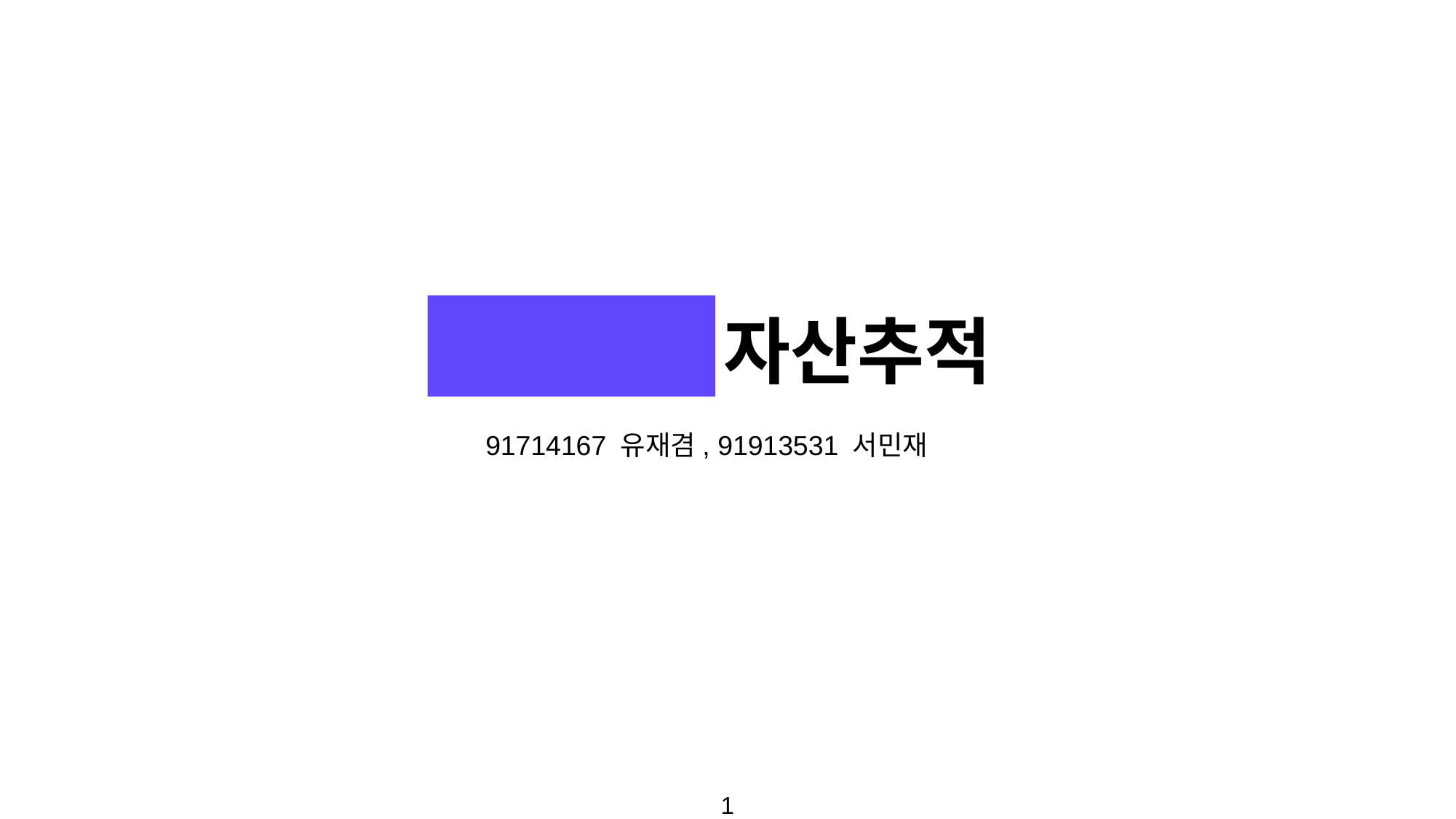

가상화폐 자산추적

91714167 유재겸, 91913531 서민재
1